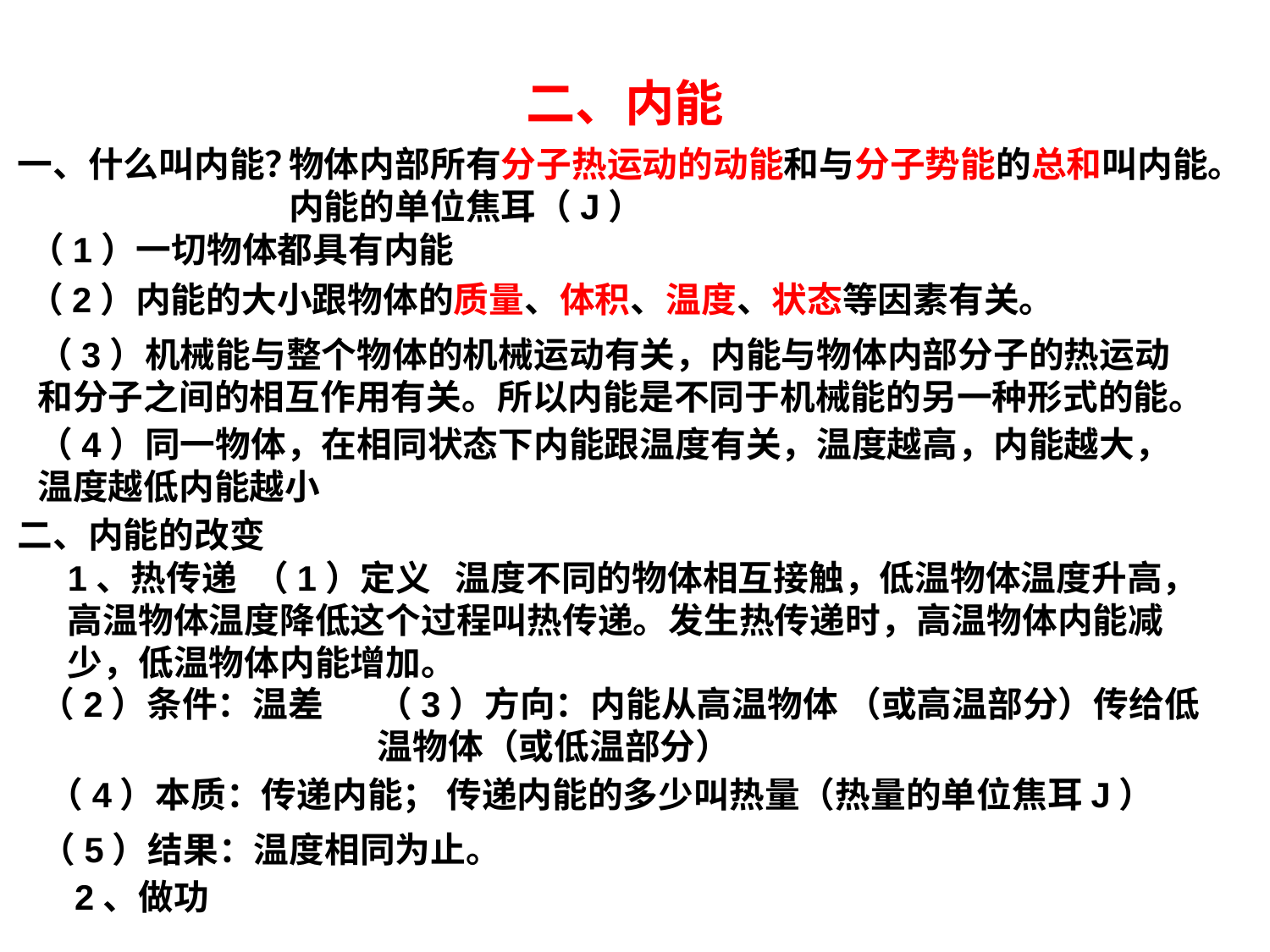

二、内能
一、什么叫内能？
物体内部所有分子热运动的动能和与分子势能的总和叫内能。
内能的单位焦耳（J）
（1）一切物体都具有内能
（2）内能的大小跟物体的质量、体积、温度、状态等因素有关。
（3）机械能与整个物体的机械运动有关，内能与物体内部分子的热运动
和分子之间的相互作用有关。所以内能是不同于机械能的另一种形式的能。
（4）同一物体，在相同状态下内能跟温度有关，温度越高，内能越大，温度越低内能越小
二、内能的改变
1、热传递  （1）定义   温度不同的物体相互接触，低温物体温度升高，高温物体温度降低这个过程叫热传递。发生热传递时，高温物体内能减少，低温物体内能增加。
（2）条件：温差
（3）方向：内能从高温物体 （或高温部分）传给低温物体（或低温部分）
（4）本质：传递内能； 传递内能的多少叫热量（热量的单位焦耳J）
（5）结果：温度相同为止。
2、做功